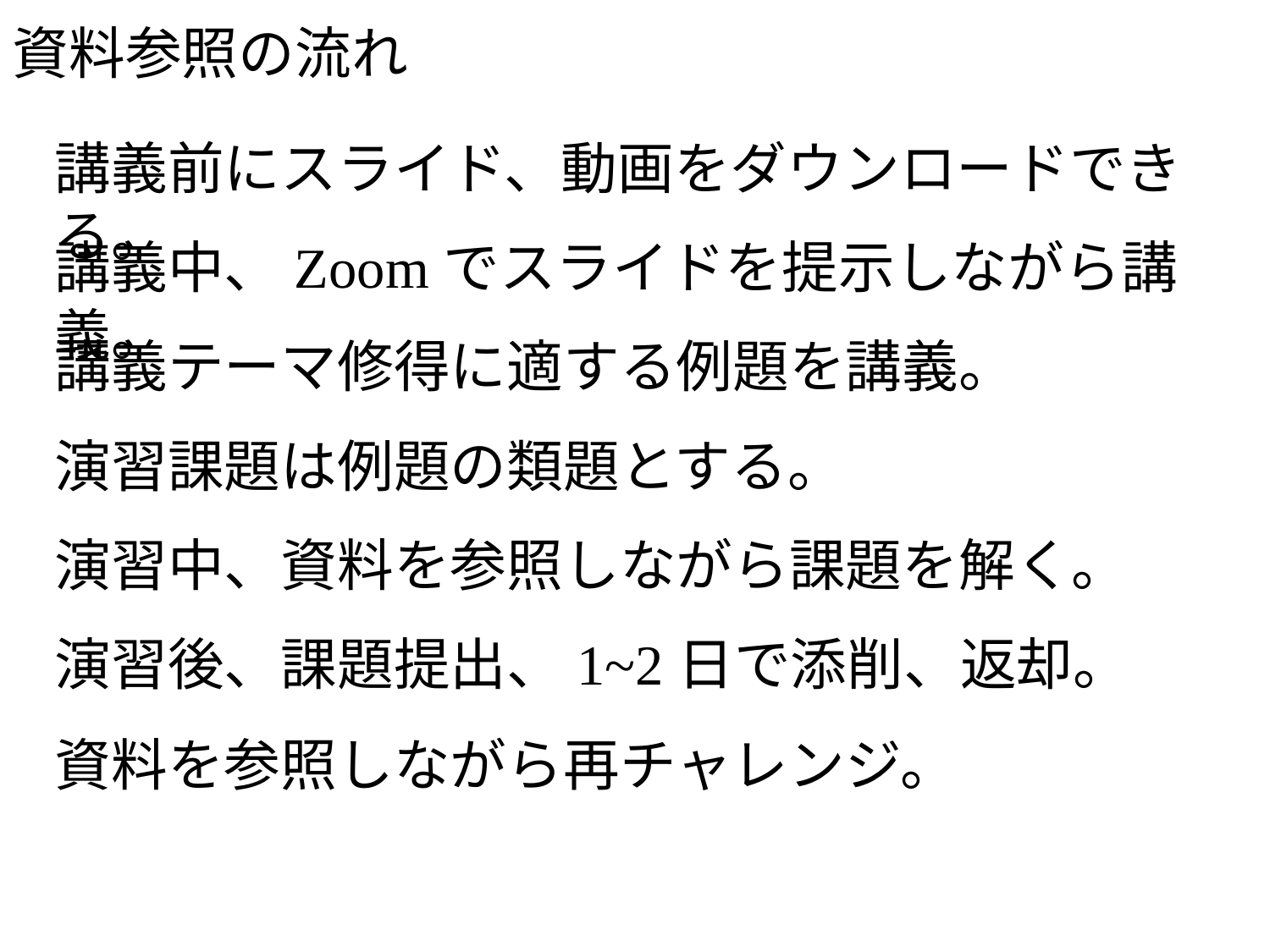

資料参照の流れ
講義前にスライド、動画をダウンロードできる。
講義中、Zoomでスライドを提示しながら講義。
講義テーマ修得に適する例題を講義。
演習課題は例題の類題とする。
演習中、資料を参照しながら課題を解く。
演習後、課題提出、1~2日で添削、返却。
資料を参照しながら再チャレンジ。